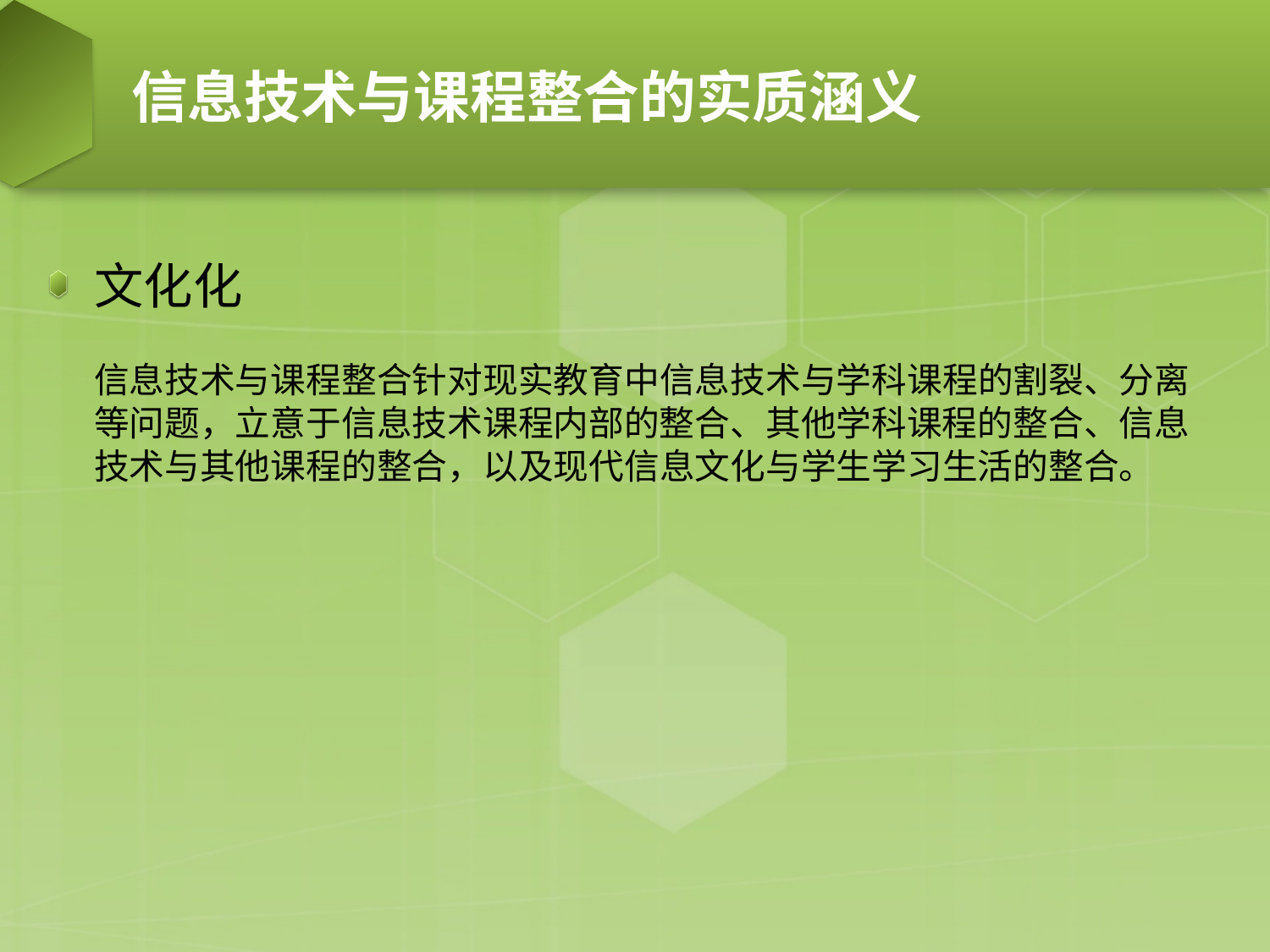

# 信息技术与课程整合的实质涵义
文化化

     信息技术与课程整合针对现实教育中信息技术与学科课程的割裂、分离
     等问题，立意于信息技术课程内部的整合、其他学科课程的整合、信息
     技术与其他课程的整合，以及现代信息文化与学生学习生活的整合。